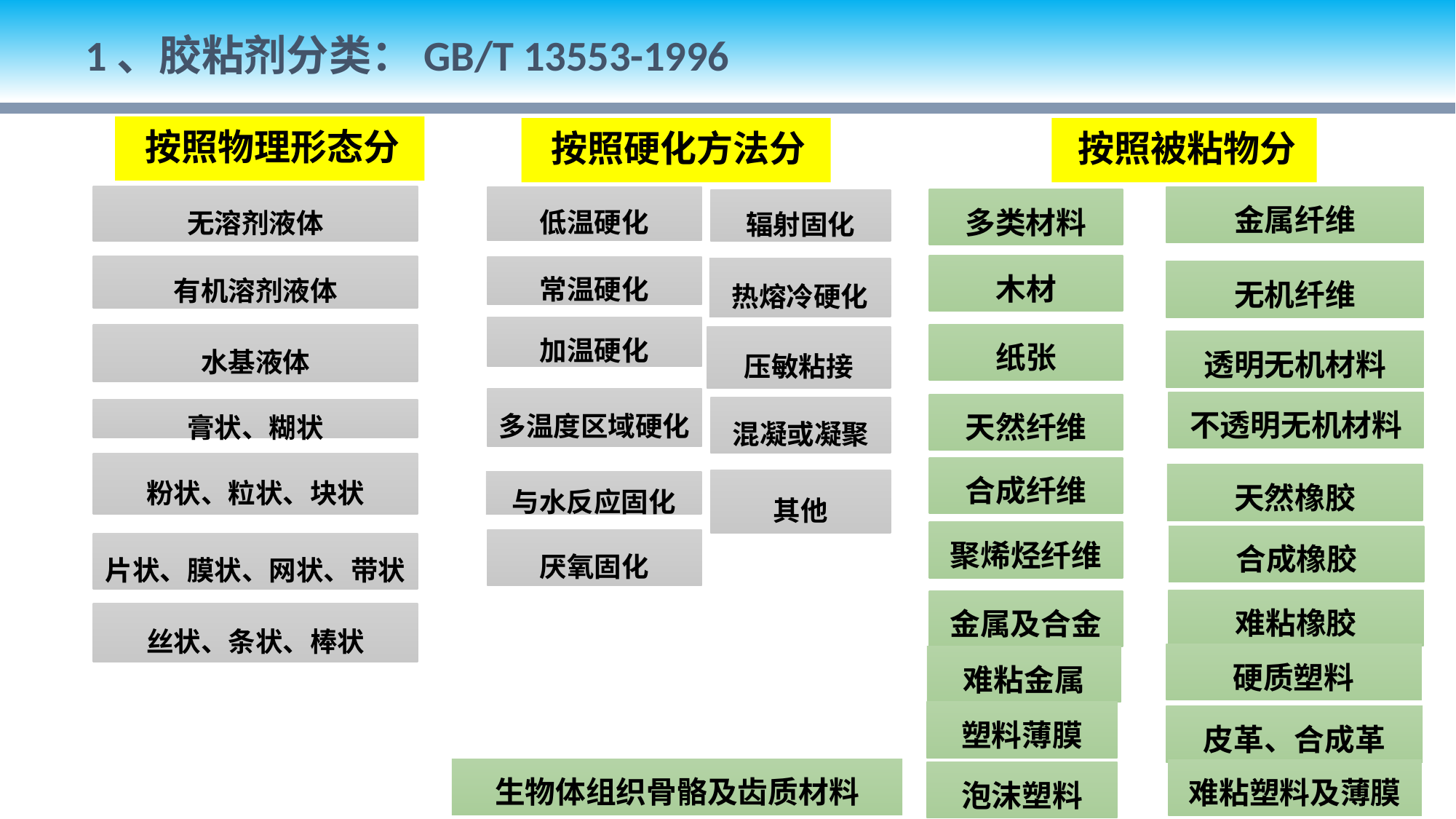

1、胶粘剂分类：GB/T 13553-1996
按照物理形态分
按照硬化方法分
按照被粘物分
无溶剂液体
金属纤维
低温硬化
多类材料
辐射固化
木材
有机溶剂液体
常温硬化
热熔冷硬化
无机纤维
加温硬化
水基液体
纸张
压敏粘接
透明无机材料
多温度区域硬化
不透明无机材料
天然纤维
混凝或凝聚
膏状、糊状
粉状、粒状、块状
合成纤维
天然橡胶
其他
与水反应固化
聚烯烃纤维
合成橡胶
厌氧固化
片状、膜状、网状、带状
难粘橡胶
金属及合金
丝状、条状、棒状
硬质塑料
难粘金属
塑料薄膜
皮革、合成革
生物体组织骨骼及齿质材料
难粘塑料及薄膜
泡沫塑料